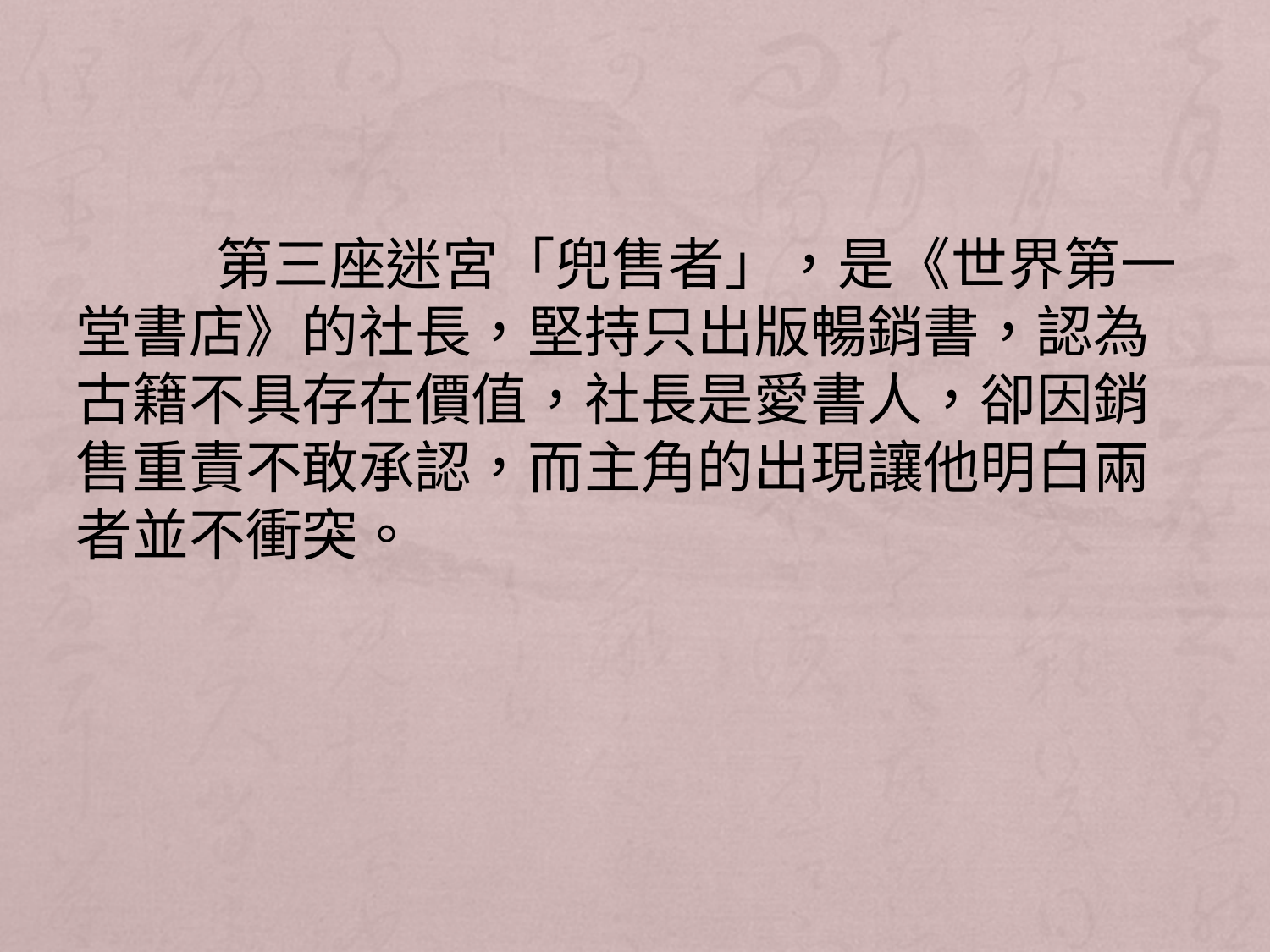

#
          第三座迷宮「兜售者」，是《世界第一堂書店》的社長，堅持只出版暢銷書，認為古籍不具存在價值，社長是愛書人，卻因銷售重責不敢承認，而主角的出現讓他明白兩者並不衝突。